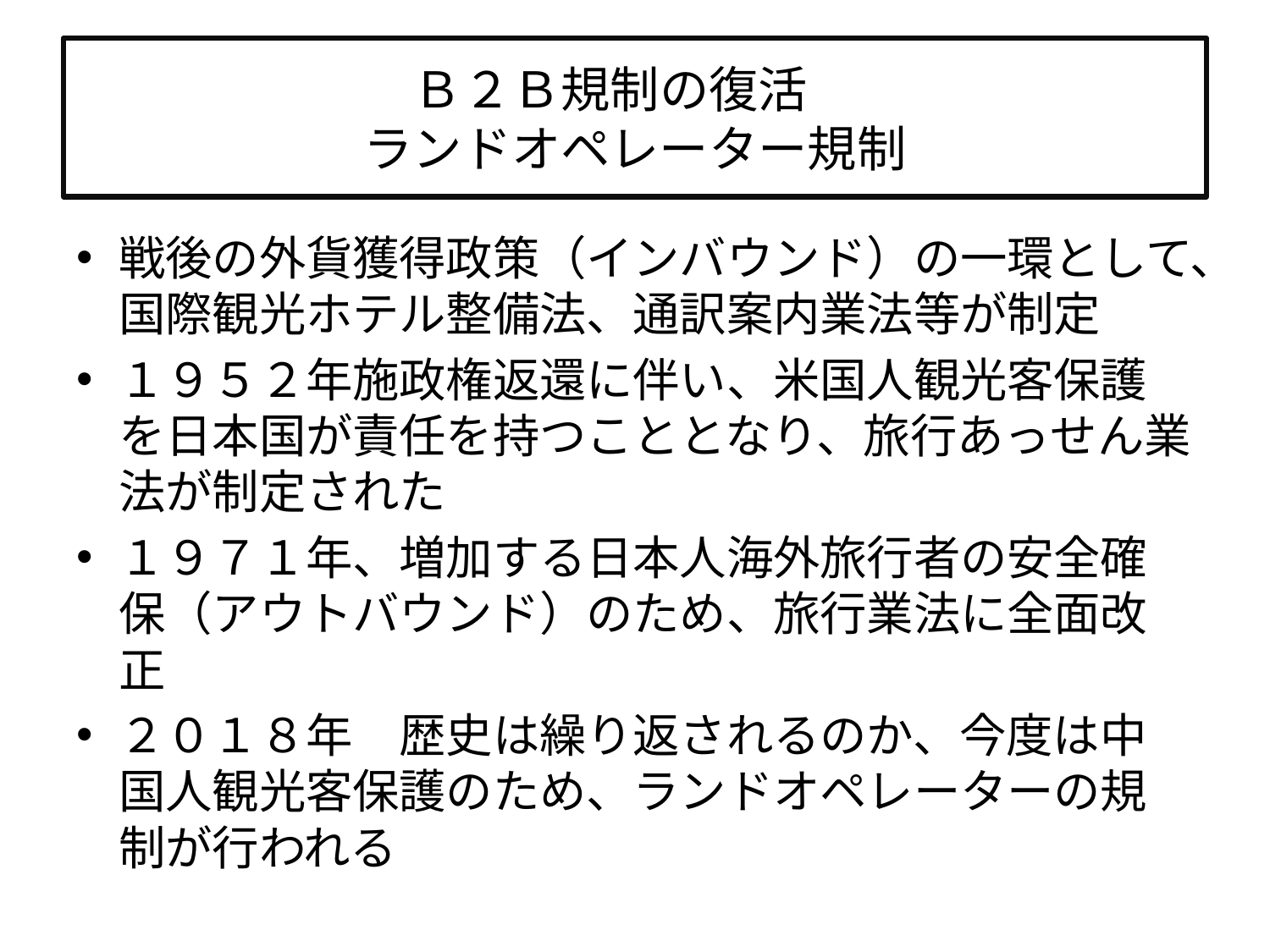

# Ｂ２Ｂ規制の復活　 ランドオペレーター規制
戦後の外貨獲得政策（インバウンド）の一環として、国際観光ホテル整備法、通訳案内業法等が制定
１９５２年施政権返還に伴い、米国人観光客保護を日本国が責任を持つこととなり、旅行あっせん業法が制定された
１９７１年、増加する日本人海外旅行者の安全確保（アウトバウンド）のため、旅行業法に全面改正
２０１８年　歴史は繰り返されるのか、今度は中国人観光客保護のため、ランドオペレーターの規制が行われる